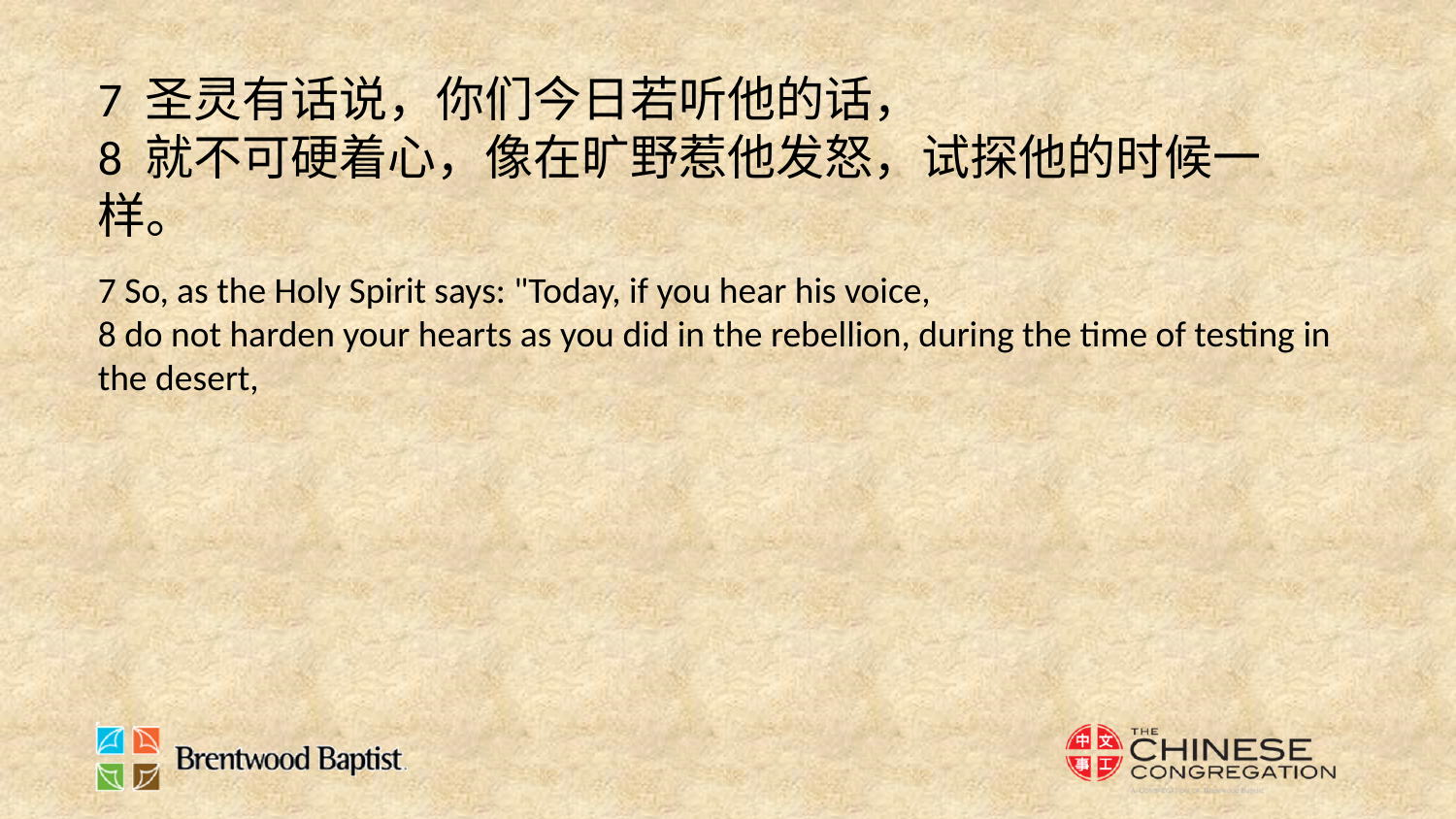

7 圣灵有话说，你们今日若听他的话，
8 就不可硬着心，像在旷野惹他发怒，试探他的时候一样。

7 So, as the Holy Spirit says: "Today, if you hear his voice,
8 do not harden your hearts as you did in the rebellion, during the time of testing in the desert,